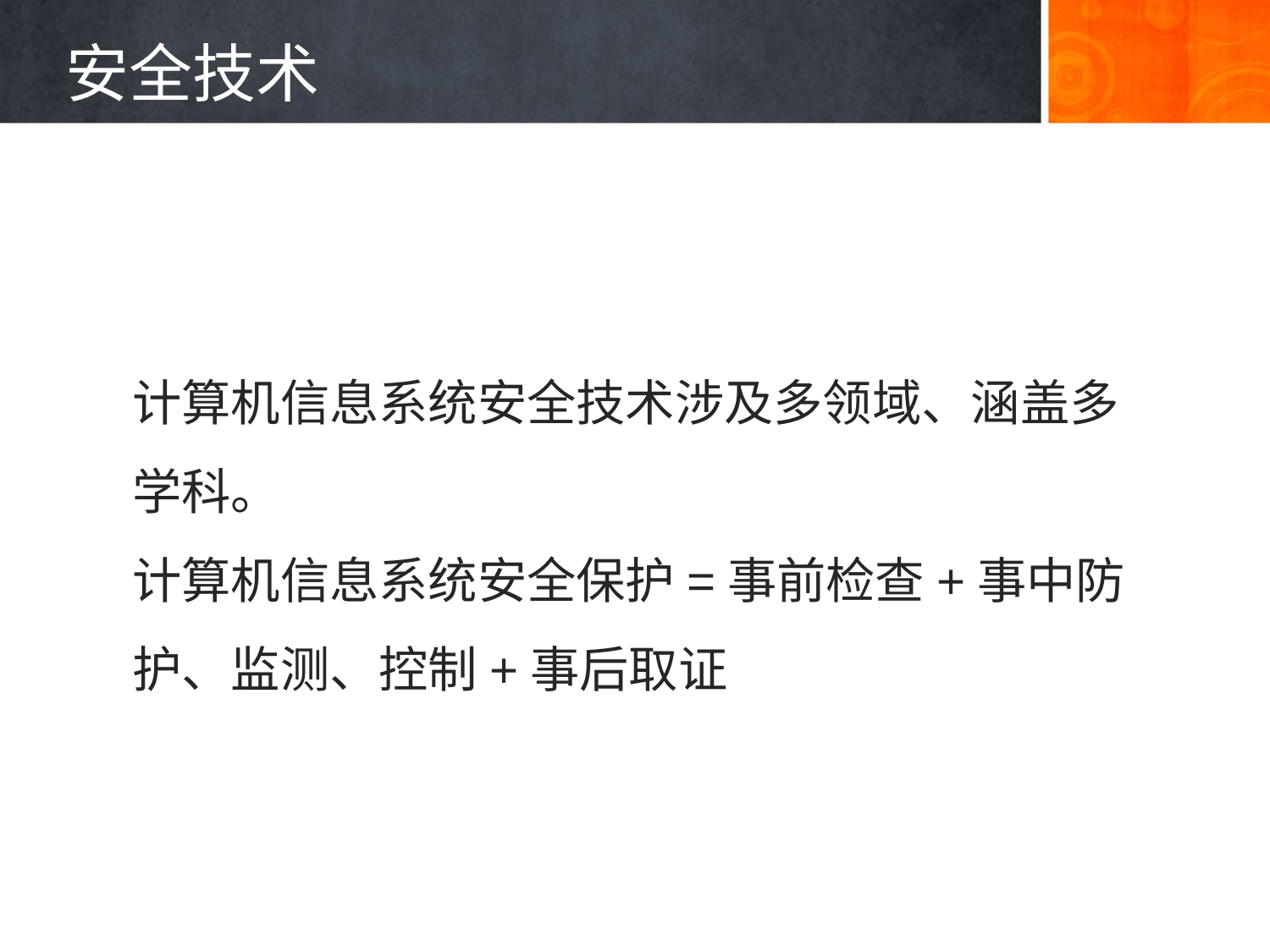

# 安全技术
计算机信息系统安全技术涉及多领域、涵盖多学科。
计算机信息系统安全保护=事前检查+事中防护、监测、控制+事后取证